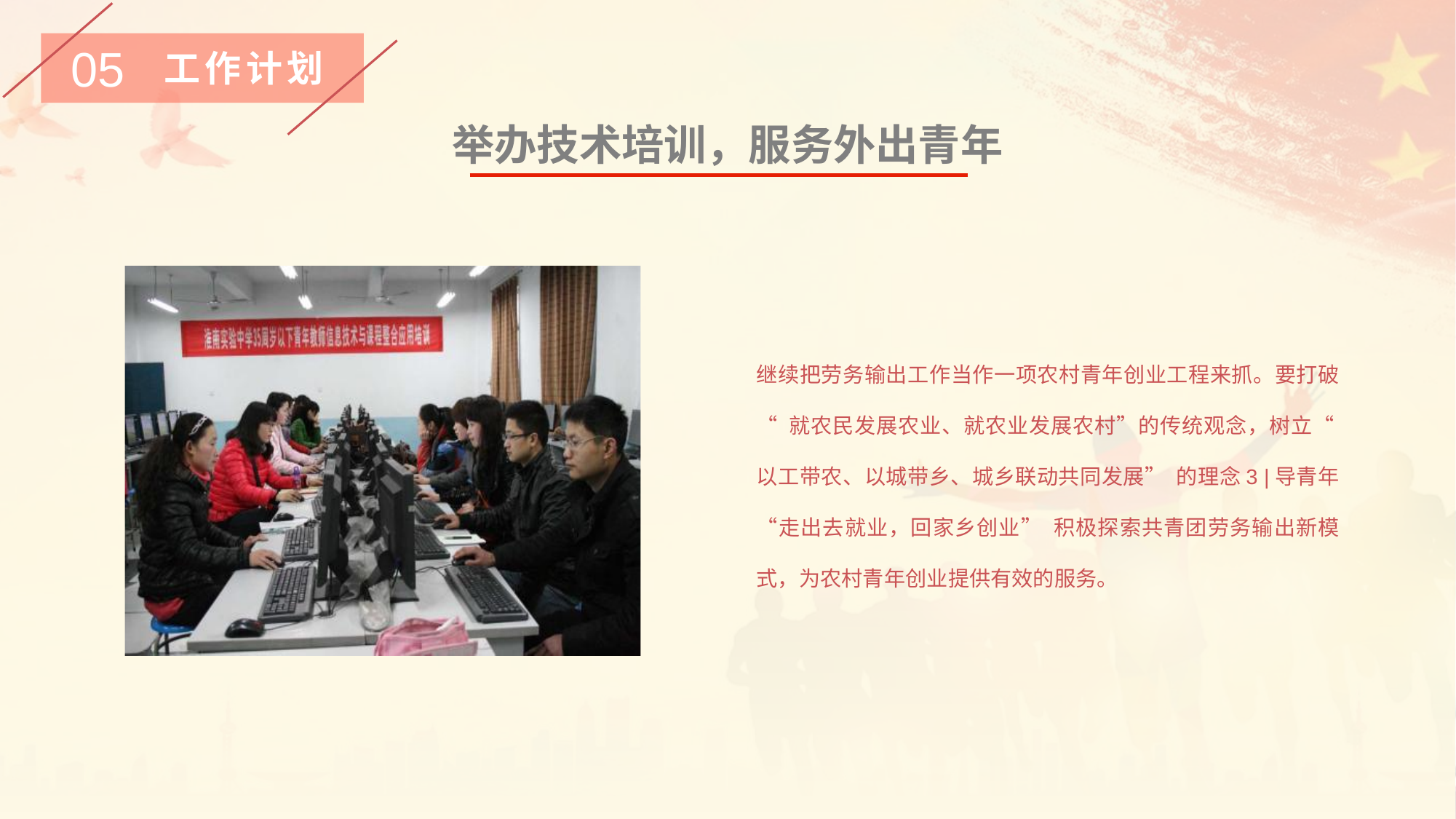

05
工作计划
举办技术培训，服务外出青年

继续把劳务输出工作当作一项农村青年创业工程来抓。要打破“  就农民发展农业、就农业发展农村”的传统观念，树立“  以工带农、以城带乡、城乡联动共同发展”  的理念3 |导青年“走出去就业，回家乡创业”  积极探索共青团劳务输出新模式，为农村青年创业提供有效的服务。